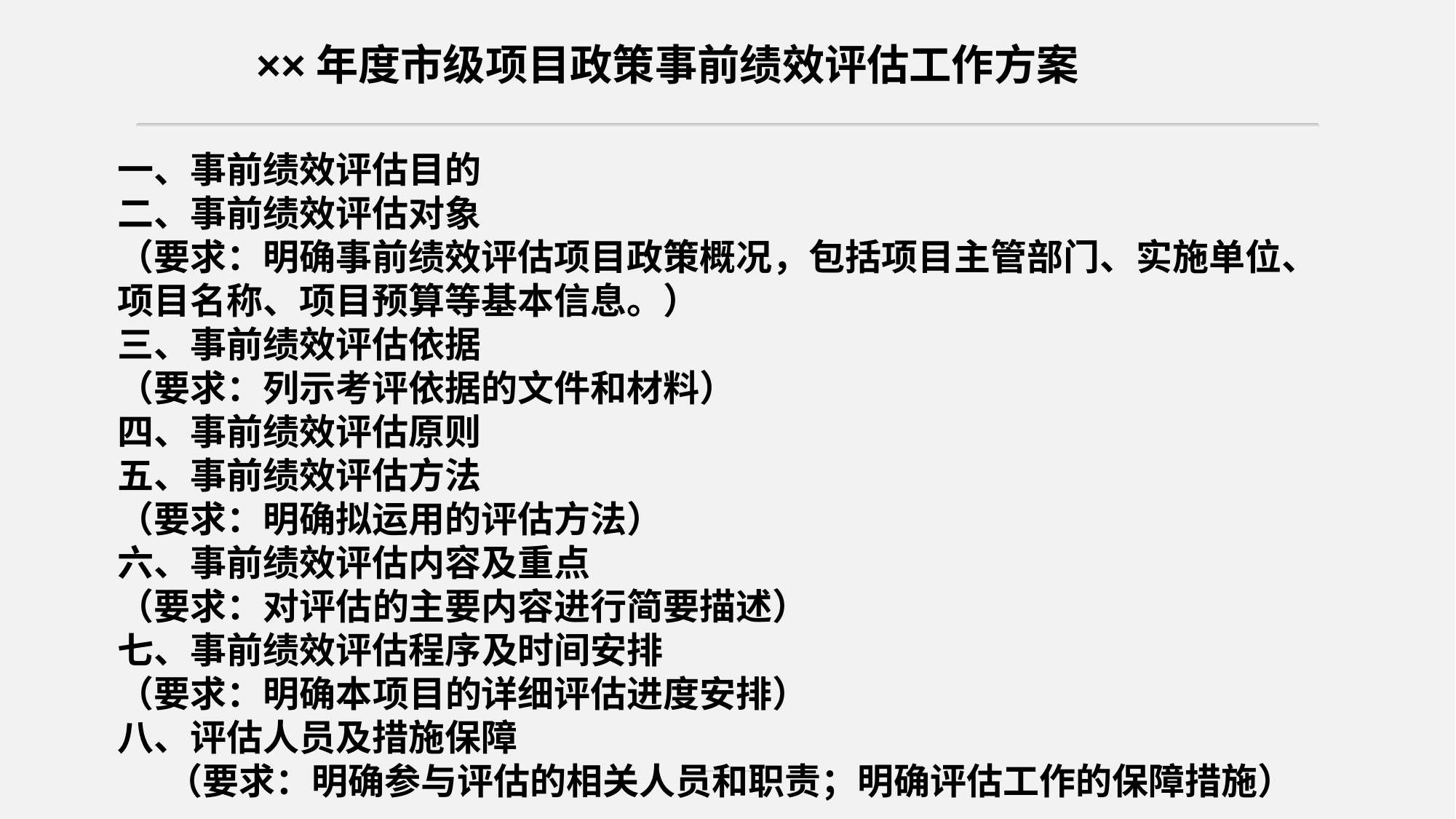

××年度市级项目政策事前绩效评估工作方案
一、事前绩效评估目的二、事前绩效评估对象（要求：明确事前绩效评估项目政策概况，包括项目主管部门、实施单位、项目名称、项目预算等基本信息。）三、事前绩效评估依据（要求：列示考评依据的文件和材料）四、事前绩效评估原则五、事前绩效评估方法（要求：明确拟运用的评估方法）六、事前绩效评估内容及重点（要求：对评估的主要内容进行简要描述）七、事前绩效评估程序及时间安排（要求：明确本项目的详细评估进度安排）八、评估人员及措施保障（要求：明确参与评估的相关人员和职责；明确评估工作的保障措施）
51